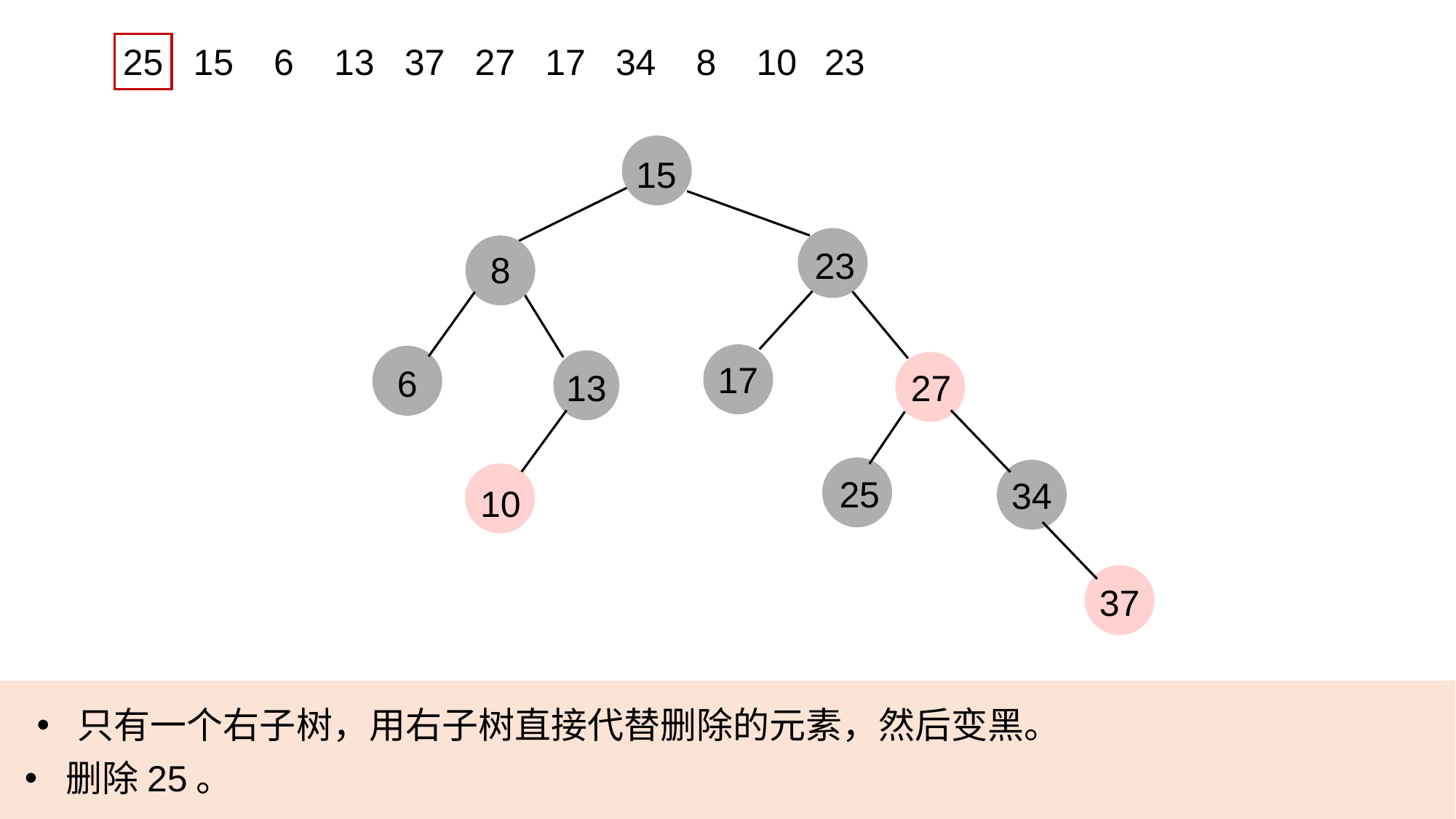

25

15
6
13
37
27
17
34
8
10
23

15

23
8

17

6
27
13

25
34
10

37

只有一个右子树，用右子树直接代替删除的元素，然后变黑。
删除25。